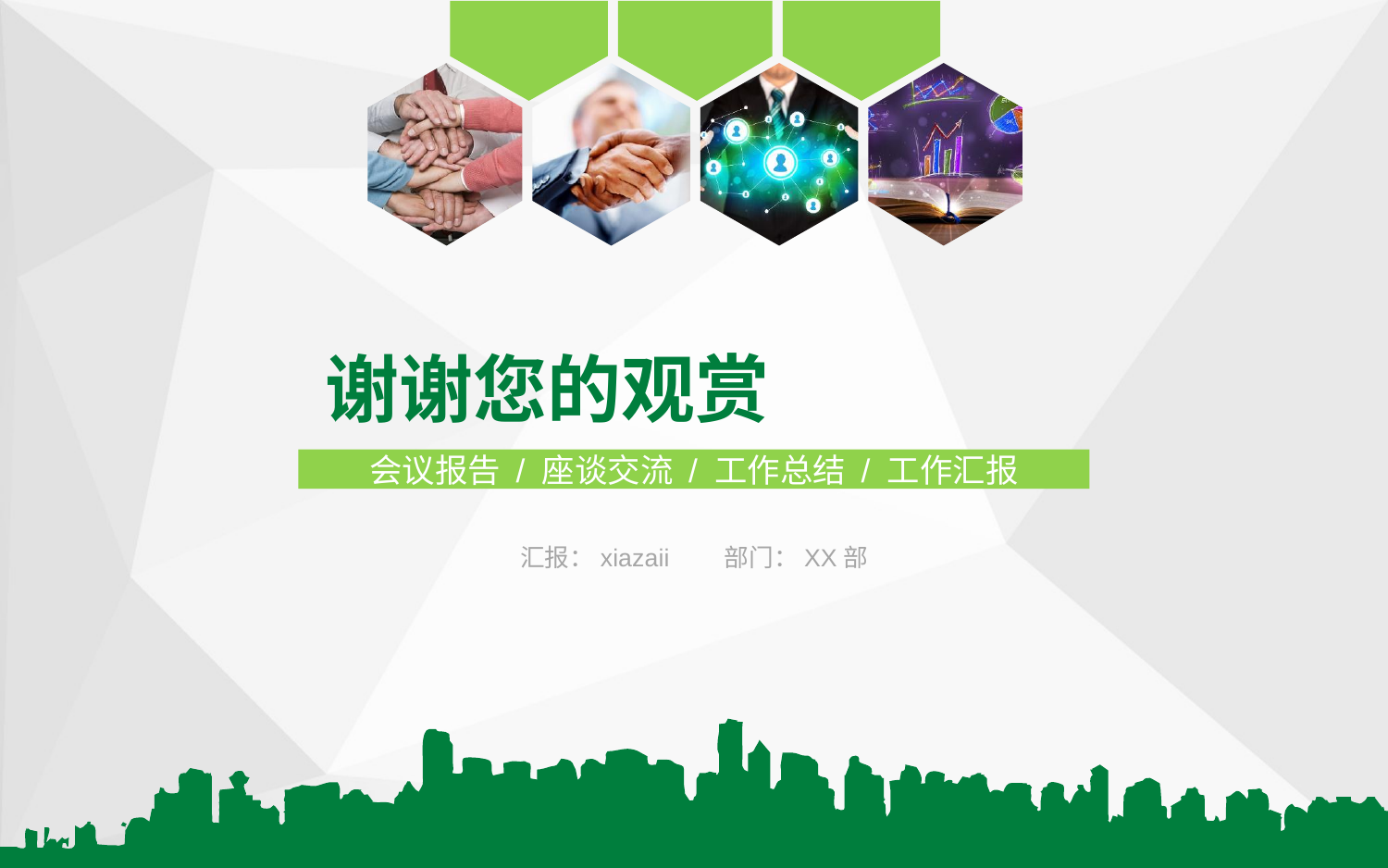

谢谢您的观赏
会议报告 / 座谈交流 / 工作总结 / 工作汇报
汇报：xiazaii       部门：XX部